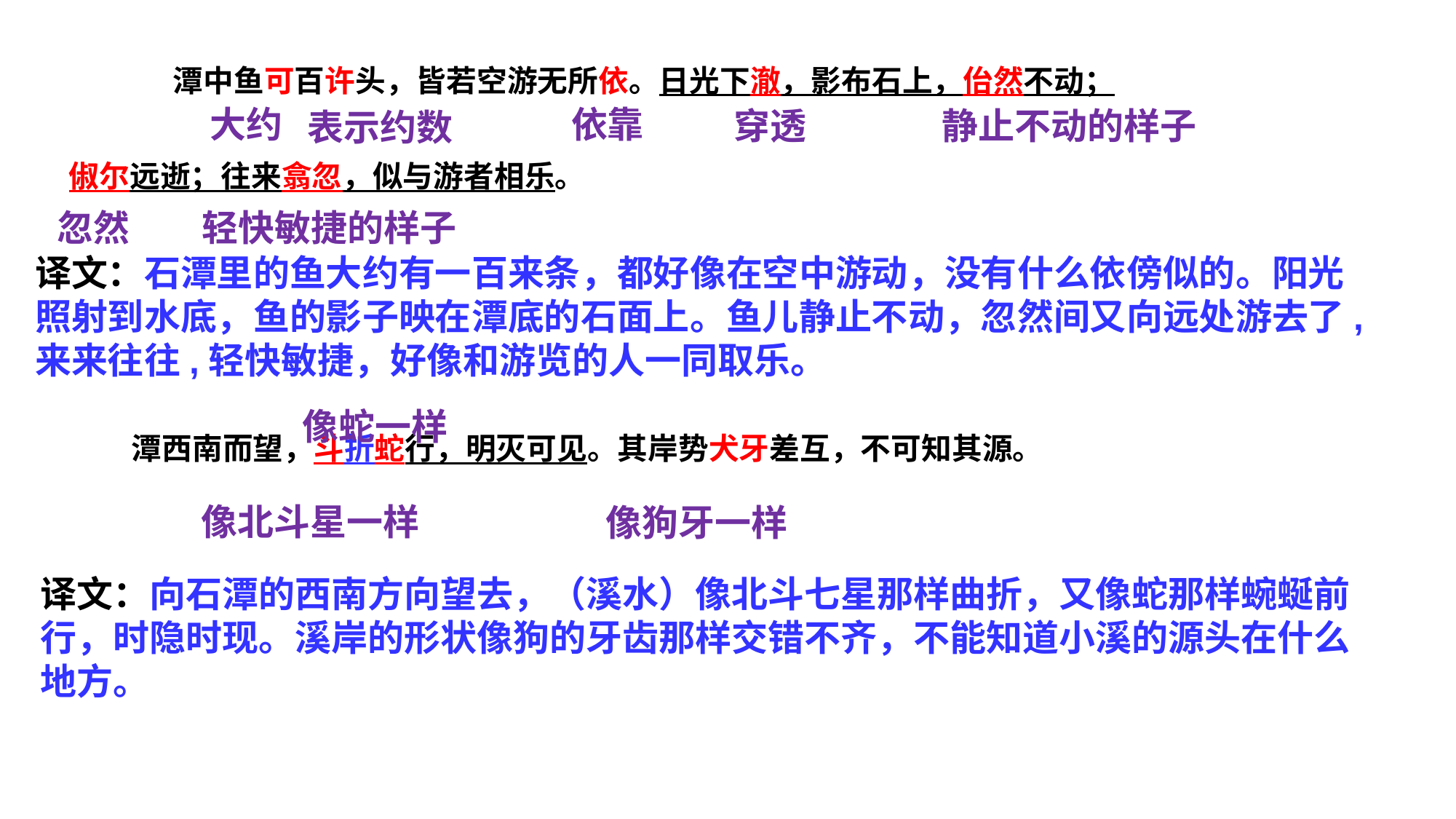

潭中鱼可百许头，皆若空游无所依。日光下澈，影布石上，佁然不动；

俶尔远逝；往来翕忽，似与游者相乐。

        潭西南而望，斗折蛇行，明灭可见。其岸势犬牙差互，不可知其源。

大约
依靠
穿透
静止不动的样子
表示约数
忽然
轻快敏捷的样子
译文：石潭里的鱼大约有一百来条，都好像在空中游动，没有什么依傍似的。阳光照射到水底，鱼的影子映在潭底的石面上。鱼儿静止不动，忽然间又向远处游去了,来来往往,轻快敏捷，好像和游览的人一同取乐。
像蛇一样
像北斗星一样
像狗牙一样
译文：向石潭的西南方向望去，（溪水）像北斗七星那样曲折，又像蛇那样蜿蜒前行，时隐时现。溪岸的形状像狗的牙齿那样交错不齐，不能知道小溪的源头在什么地方。